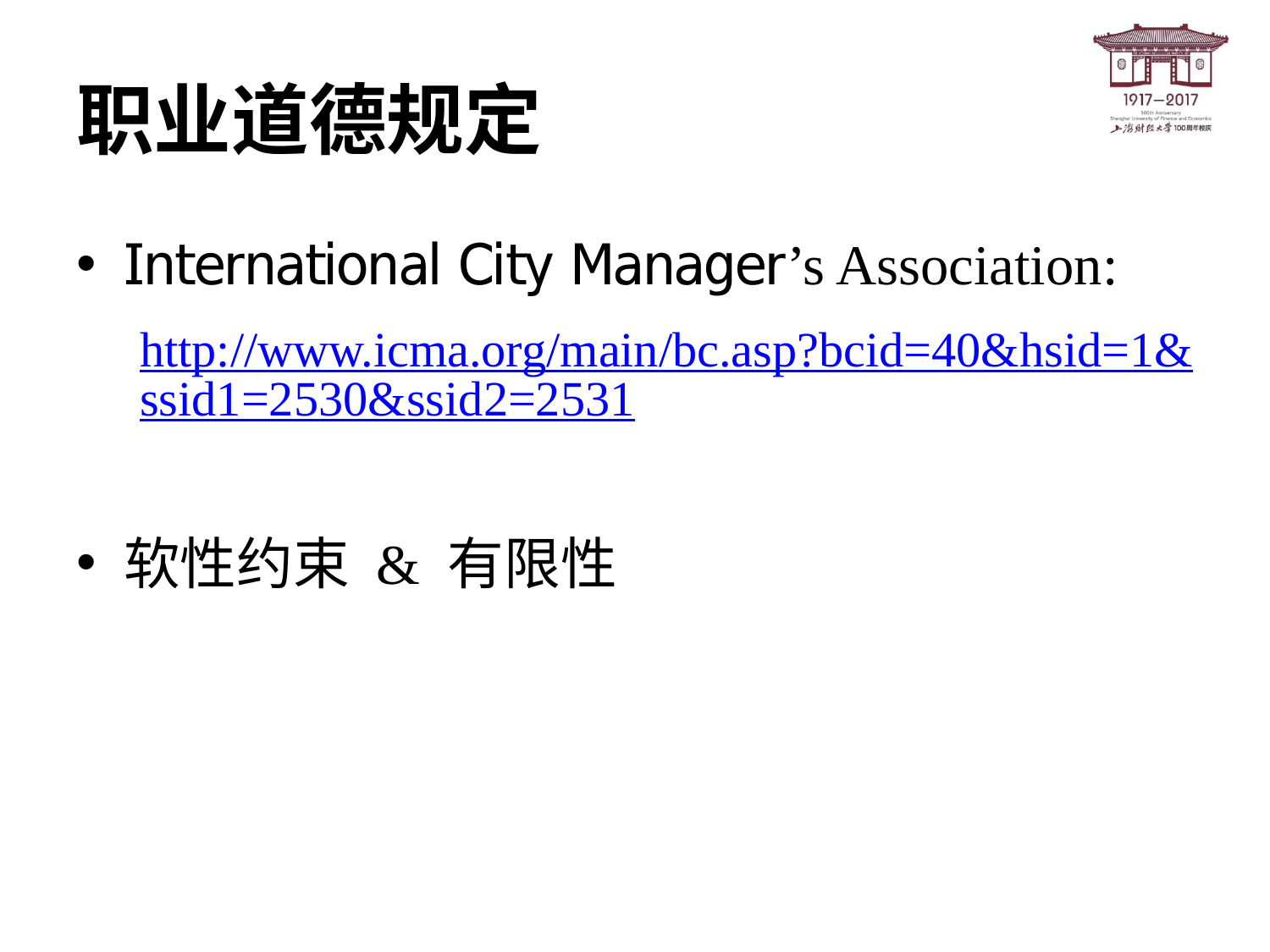

# 职业道德规定
International City Manager’s Association:
http://www.icma.org/main/bc.asp?bcid=40&hsid=1&ssid1=2530&ssid2=2531

软性约束 & 有限性